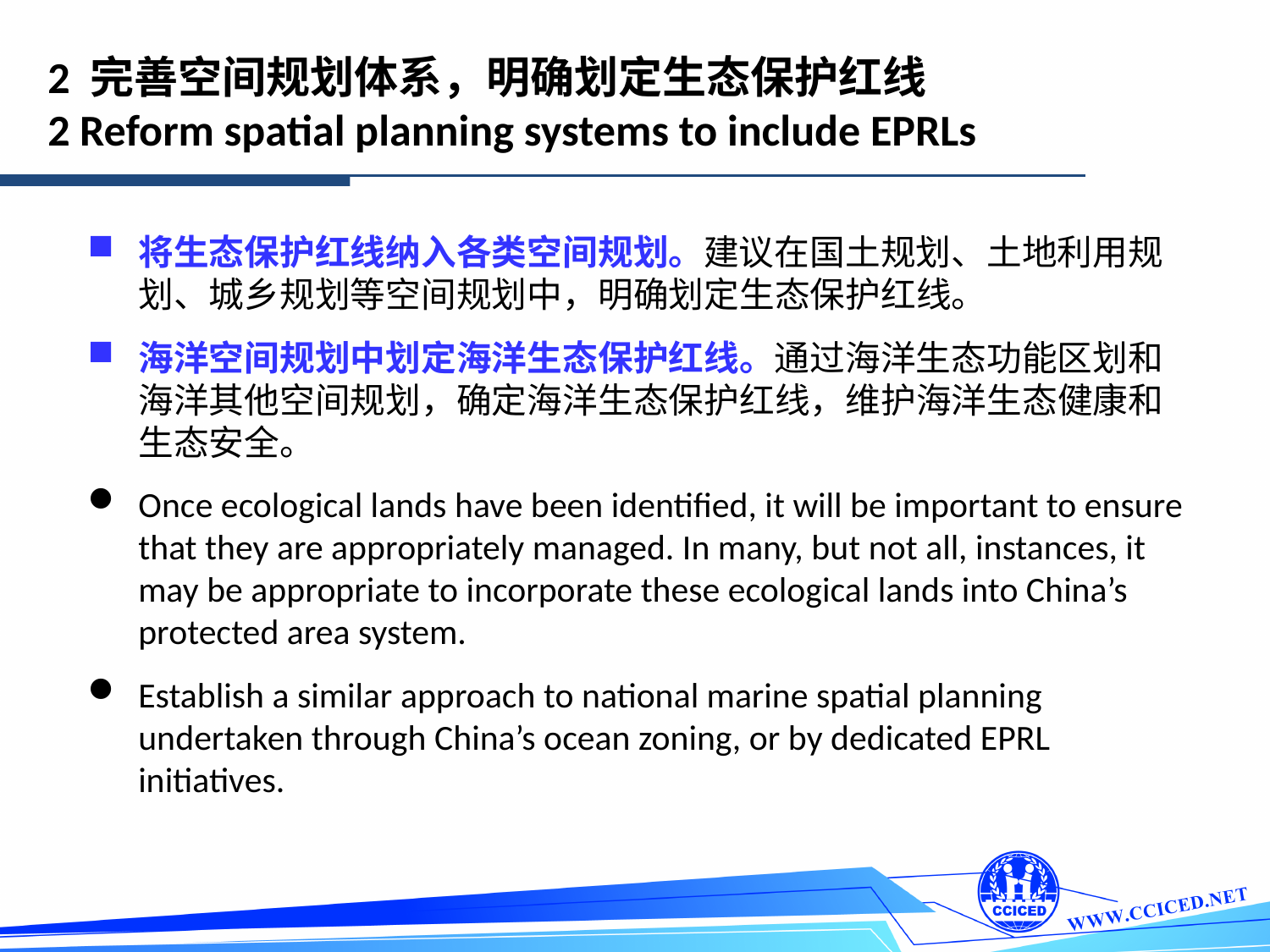

2 完善空间规划体系，明确划定生态保护红线
2 Reform spatial planning systems to include EPRLs
将生态保护红线纳入各类空间规划。建议在国土规划、土地利用规划、城乡规划等空间规划中，明确划定生态保护红线。
海洋空间规划中划定海洋生态保护红线。通过海洋生态功能区划和海洋其他空间规划，确定海洋生态保护红线，维护海洋生态健康和生态安全。
Once ecological lands have been identified, it will be important to ensure that they are appropriately managed. In many, but not all, instances, it may be appropriate to incorporate these ecological lands into China’s protected area system.
Establish a similar approach to national marine spatial planning undertaken through China’s ocean zoning, or by dedicated EPRL initiatives.